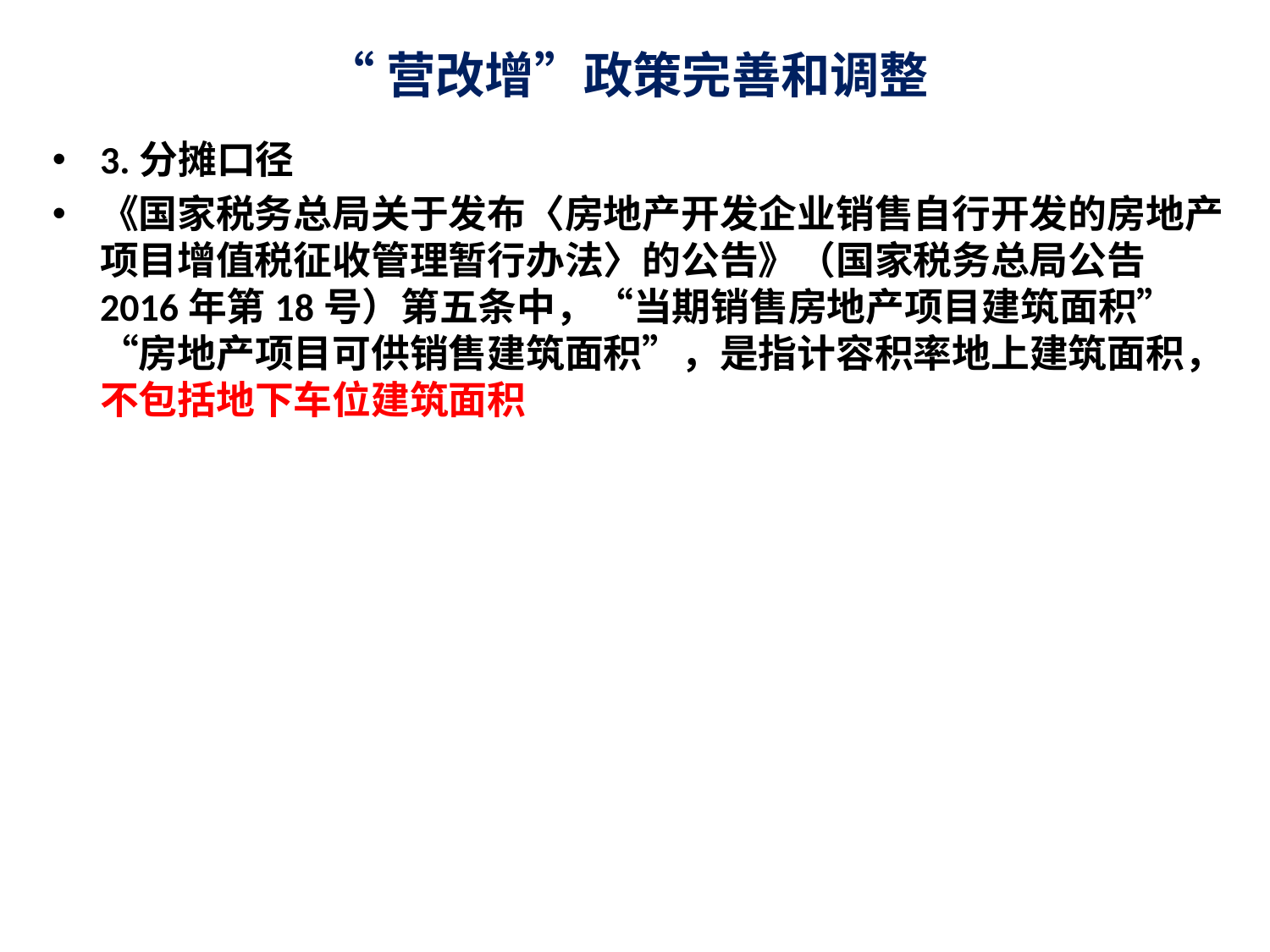

# “营改增”政策完善和调整
3.分摊口径
《国家税务总局关于发布〈房地产开发企业销售自行开发的房地产项目增值税征收管理暂行办法〉的公告》（国家税务总局公告2016年第18号）第五条中，“当期销售房地产项目建筑面积”“房地产项目可供销售建筑面积”，是指计容积率地上建筑面积，不包括地下车位建筑面积